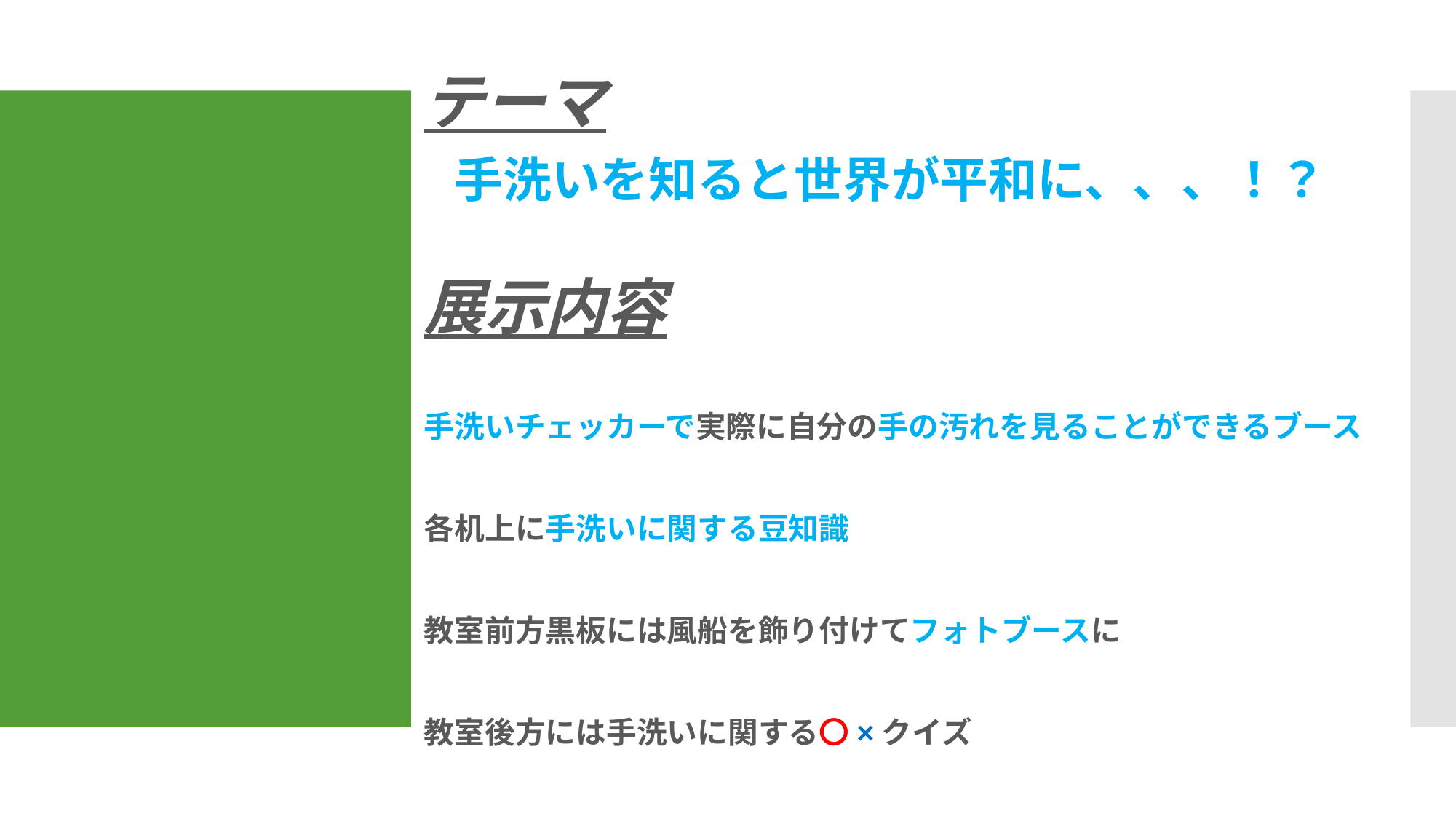

テーマ
　手洗いを知ると世界が平和に、、、！？

展示内容

手洗いチェッカーで実際に自分の手の汚れを見ることができるブース

各机上に手洗いに関する豆知識

教室前方黒板には風船を飾り付けてフォトブースに

教室後方には手洗いに関する〇×クイズ
#